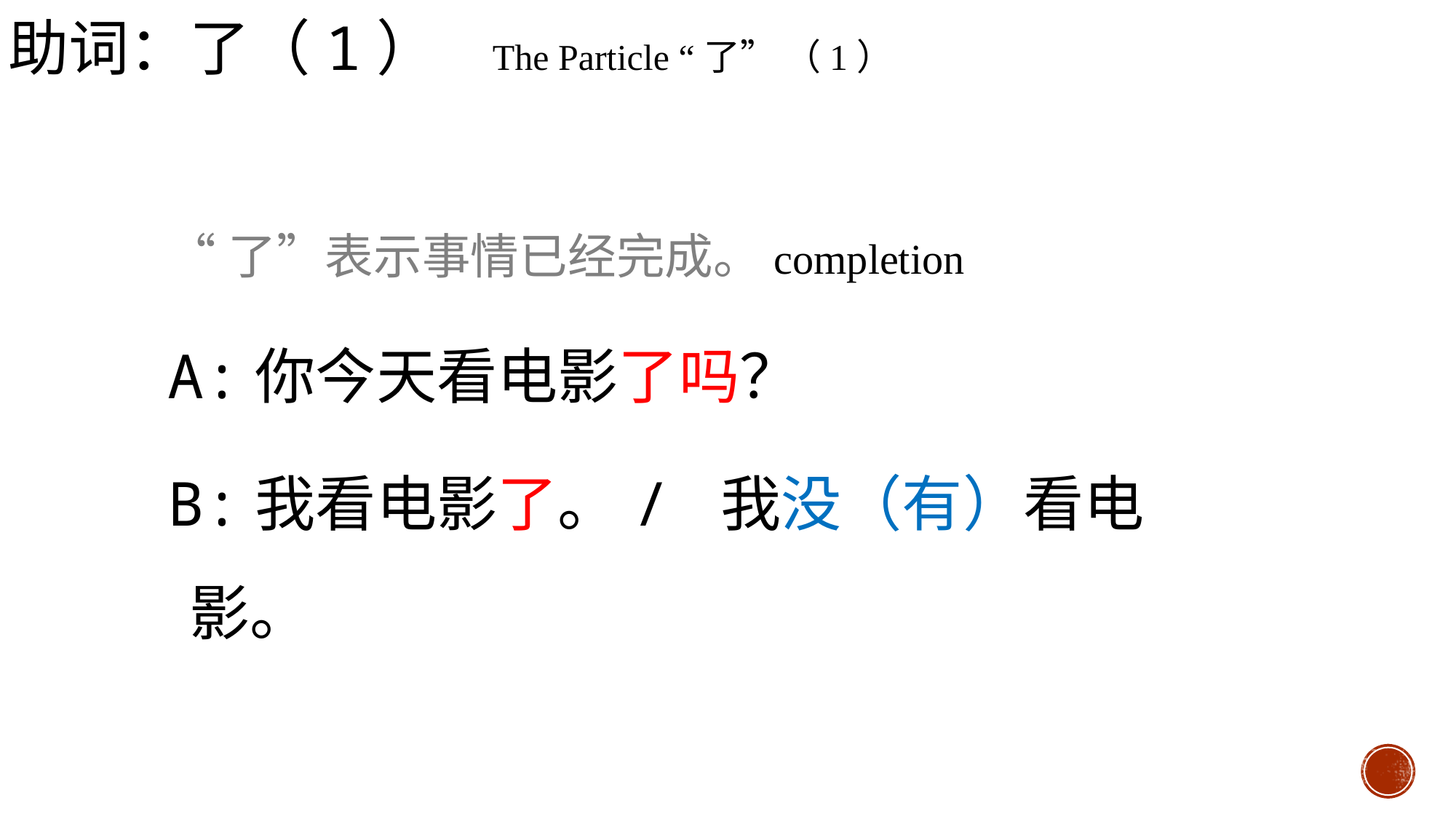

助词：了（1）   The Particle “了” （1）
“了”表示事情已经完成。completion
A:你今天看电影了吗？
B:我看电影了。/ 我没（有）看电影。